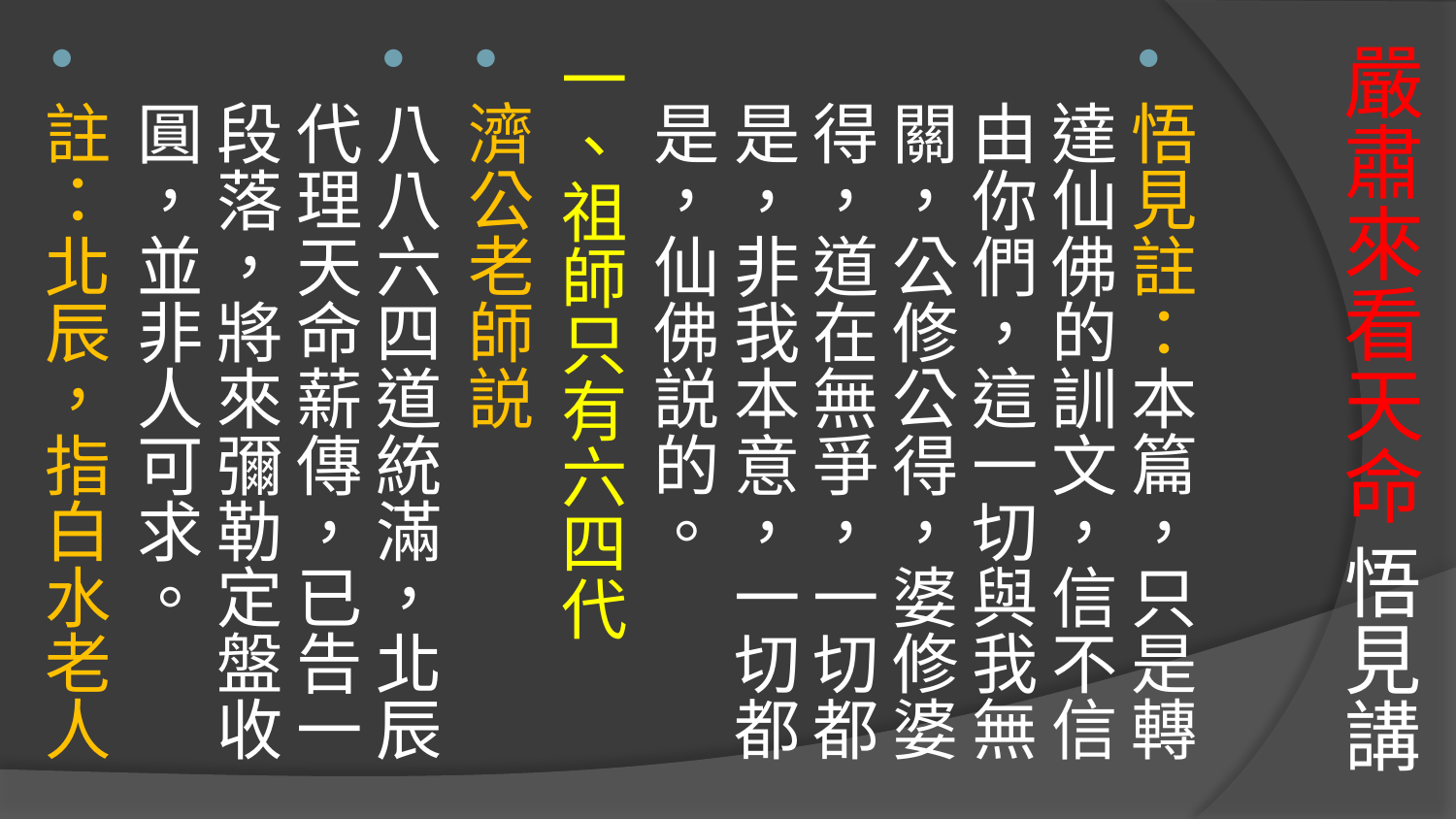

# 嚴肅來看天命 悟見講
悟見註：本篇，只是轉達仙佛的訓文，信不信由你們，這一切與我無關，公修公得，婆修婆得，道在無爭，一切都是，非我本意，一切都是，仙佛説的。
一、祖師只有六四代
濟公老師説
八八六四道統滿，北辰代理天命薪傳，已告一段落，將來彌勒定盤收圓，並非人可求。
註：北辰，指白水老人